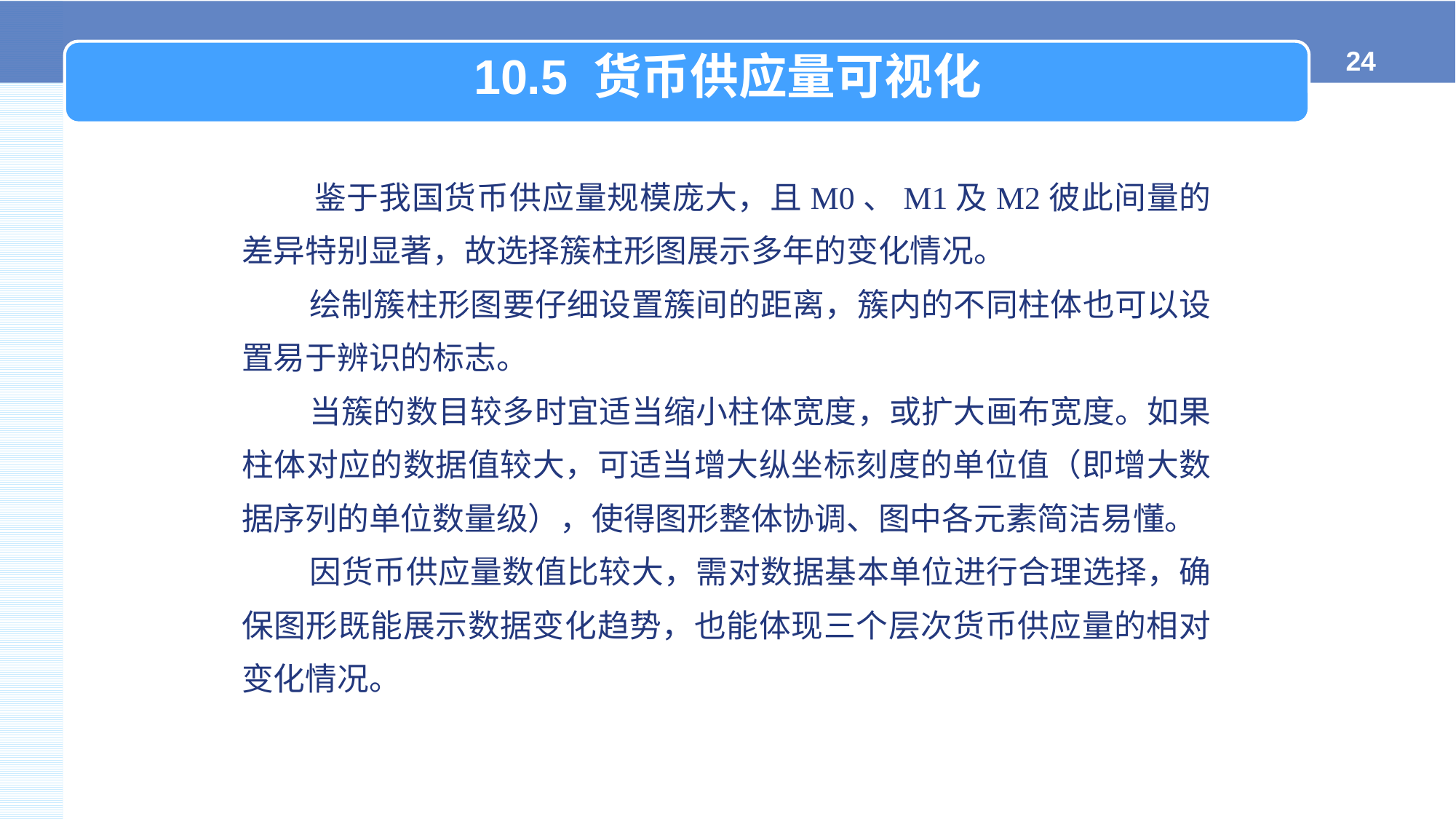

10.5 货币供应量可视化
        鉴于我国货币供应量规模庞大，且M0、M1及M2彼此间量的差异特别显著，故选择簇柱形图展示多年的变化情况。
        绘制簇柱形图要仔细设置簇间的距离，簇内的不同柱体也可以设置易于辨识的标志。
        当簇的数目较多时宜适当缩小柱体宽度，或扩大画布宽度。如果柱体对应的数据值较大，可适当增大纵坐标刻度的单位值（即增大数据序列的单位数量级），使得图形整体协调、图中各元素简洁易懂。
        因货币供应量数值比较大，需对数据基本单位进行合理选择，确保图形既能展示数据变化趋势，也能体现三个层次货币供应量的相对变化情况。